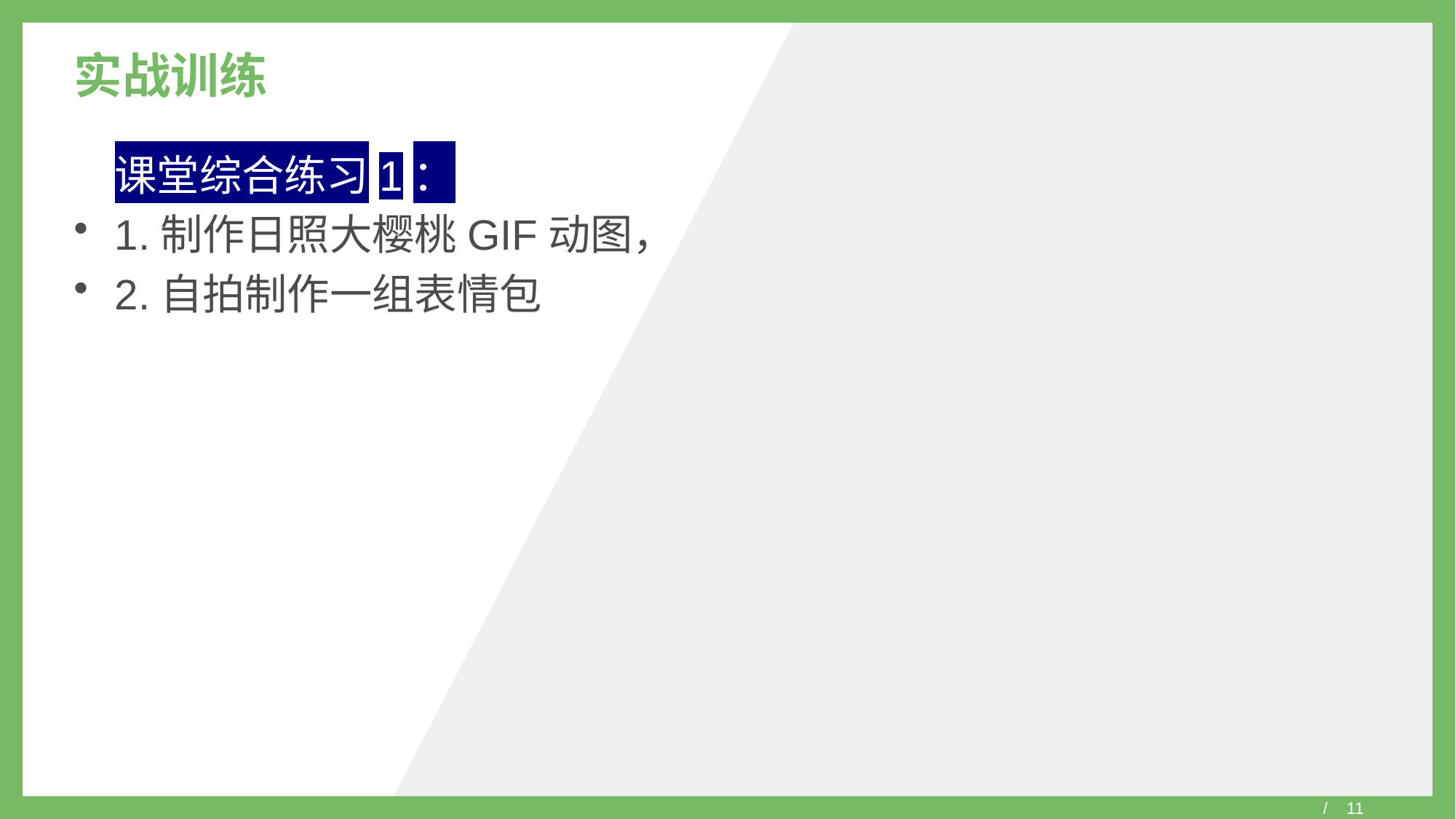

# 实战训练
课堂综合练习1：
1.制作日照大樱桃GIF动图，
2.自拍制作一组表情包
/    11
10